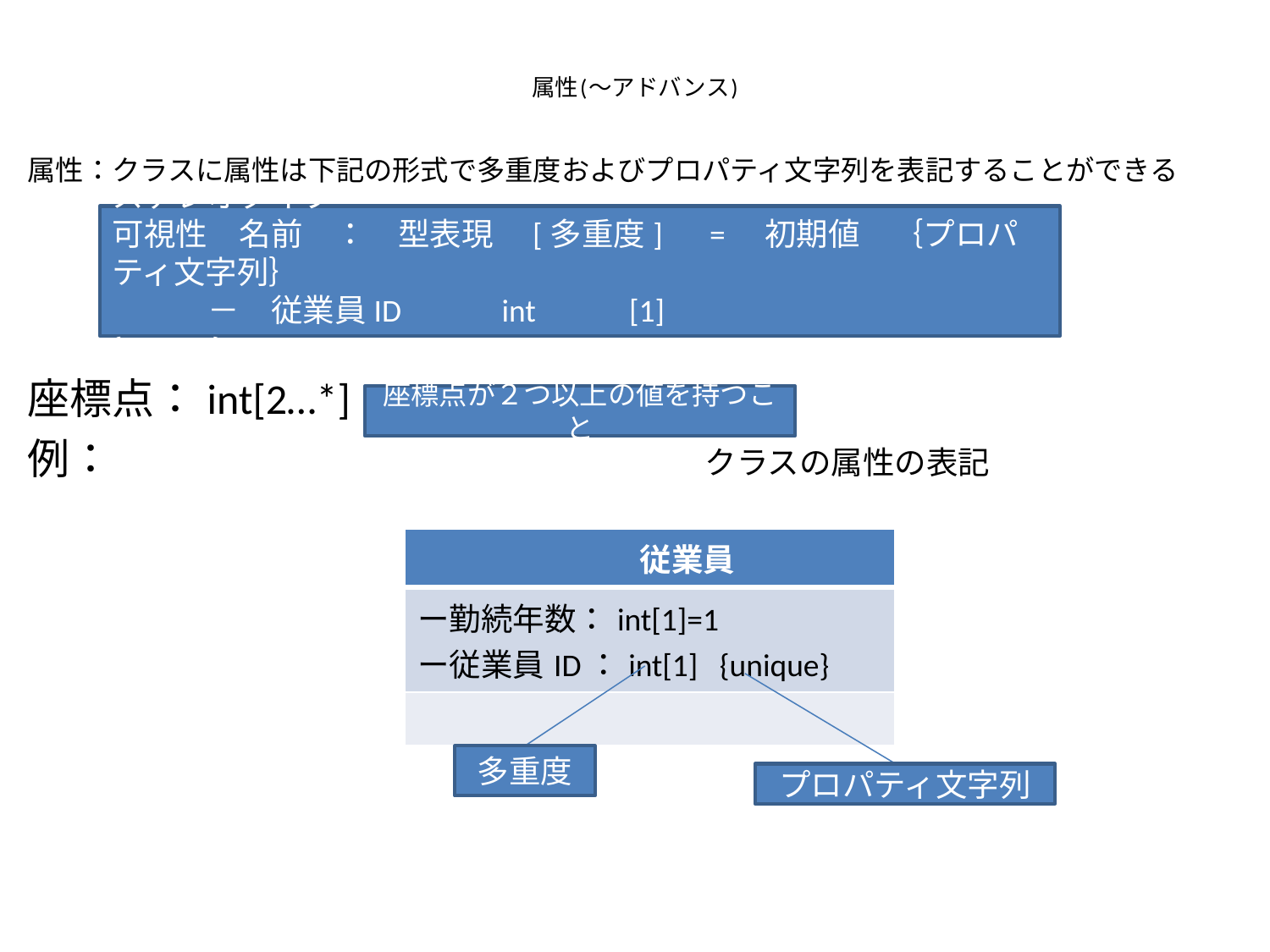

# 属性(～アドバンス)
属性：クラスに属性は下記の形式で多重度およびプロパティ文字列を表記することができる

座標点：int[2…*]
例：　　　　　　　　　　　　　　クラスの属性の表記

ステレオタイプ
可視性　名前　：　型表現　[多重度]　=　初期値　｛プロパティ文字列｝
　　　－　従業員ID　　   int             [1]                                        {unique}
座標点が２つ以上の値を持つこと
| 従業員 |
| --- |
| ー勤続年数：int[1]=1 ー従業員ID：int[1] {unique} |
|  |
多重度
プロパティ文字列